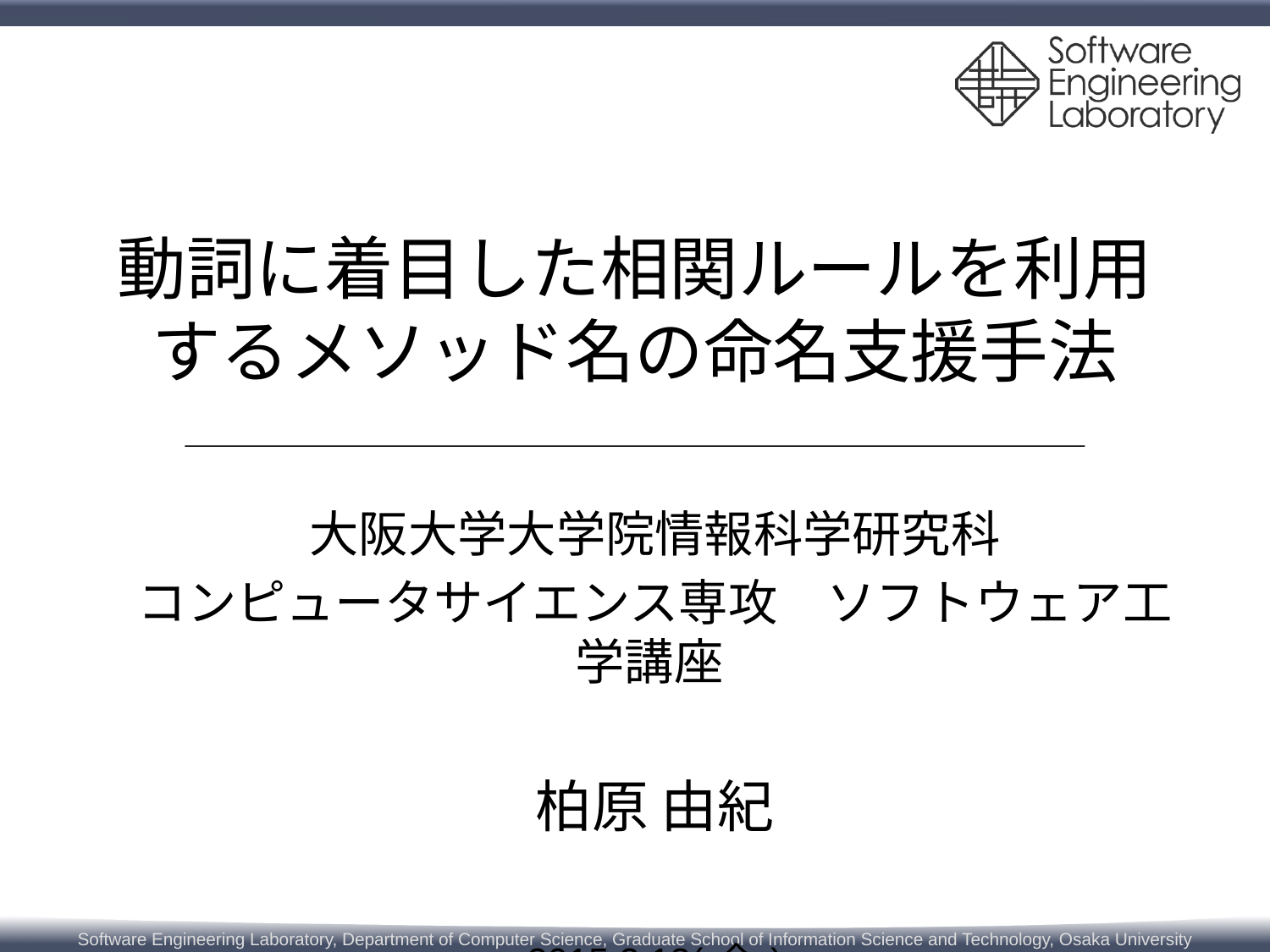

# 動詞に着目した相関ルールを利用するメソッド名の命名支援手法
大阪大学大学院情報科学研究科
コンピュータサイエンス専攻　ソフトウェア工学講座

柏原 由紀

2015.2.13(金)